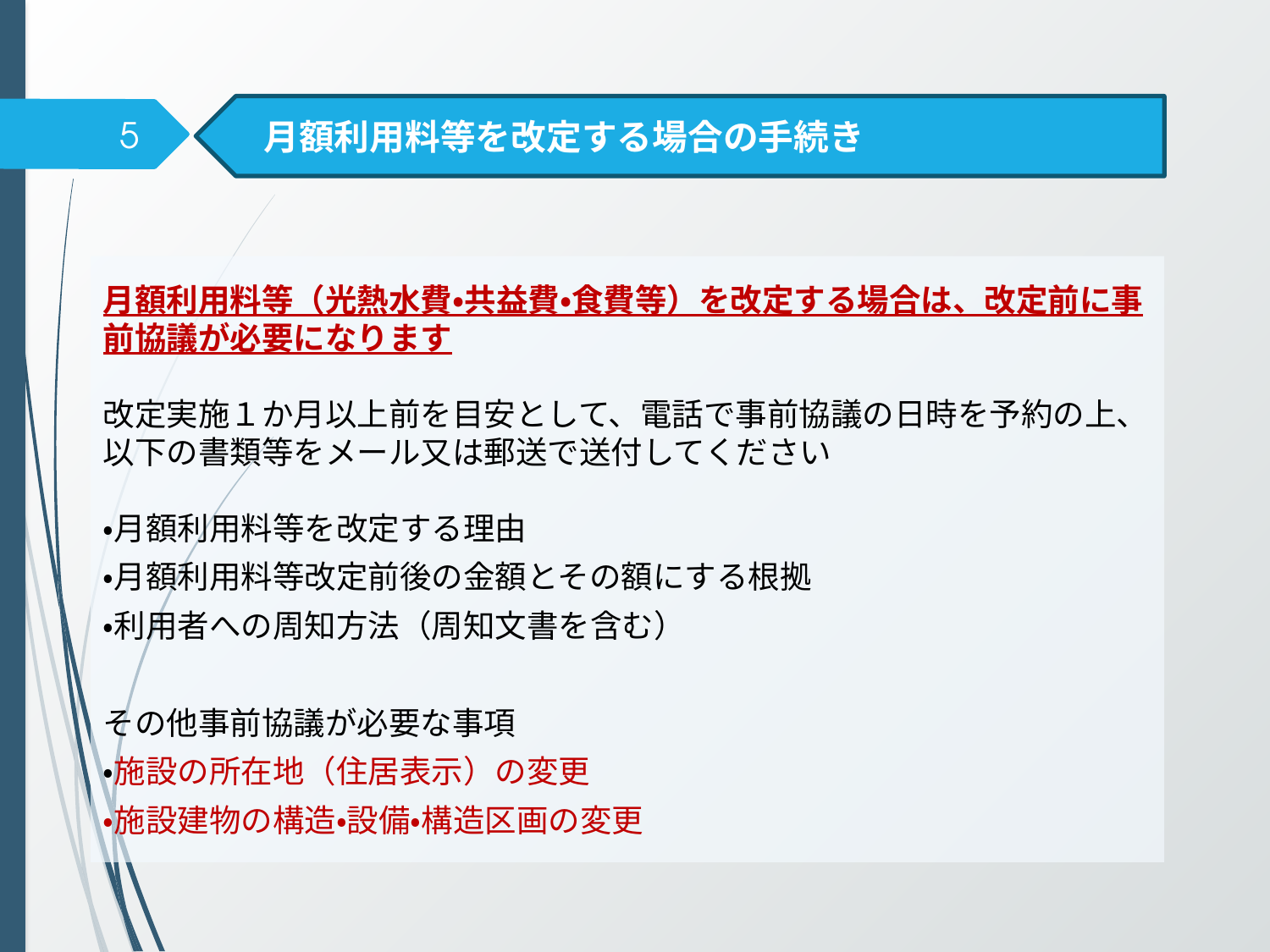

月額利用料等を改定する場合の手続き
5
月額利用料等（光熱水費・共益費・食費等）を改定する場合は、改定前に事前協議が必要になります

改定実施１か月以上前を目安として、電話で事前協議の日時を予約の上、以下の書類等をメール又は郵送で送付してください

・月額利用料等を改定する理由
・月額利用料等改定前後の金額とその額にする根拠
・利用者への周知方法（周知文書を含む）

その他事前協議が必要な事項
・施設の所在地（住居表示）の変更
・施設建物の構造・設備・構造区画の変更